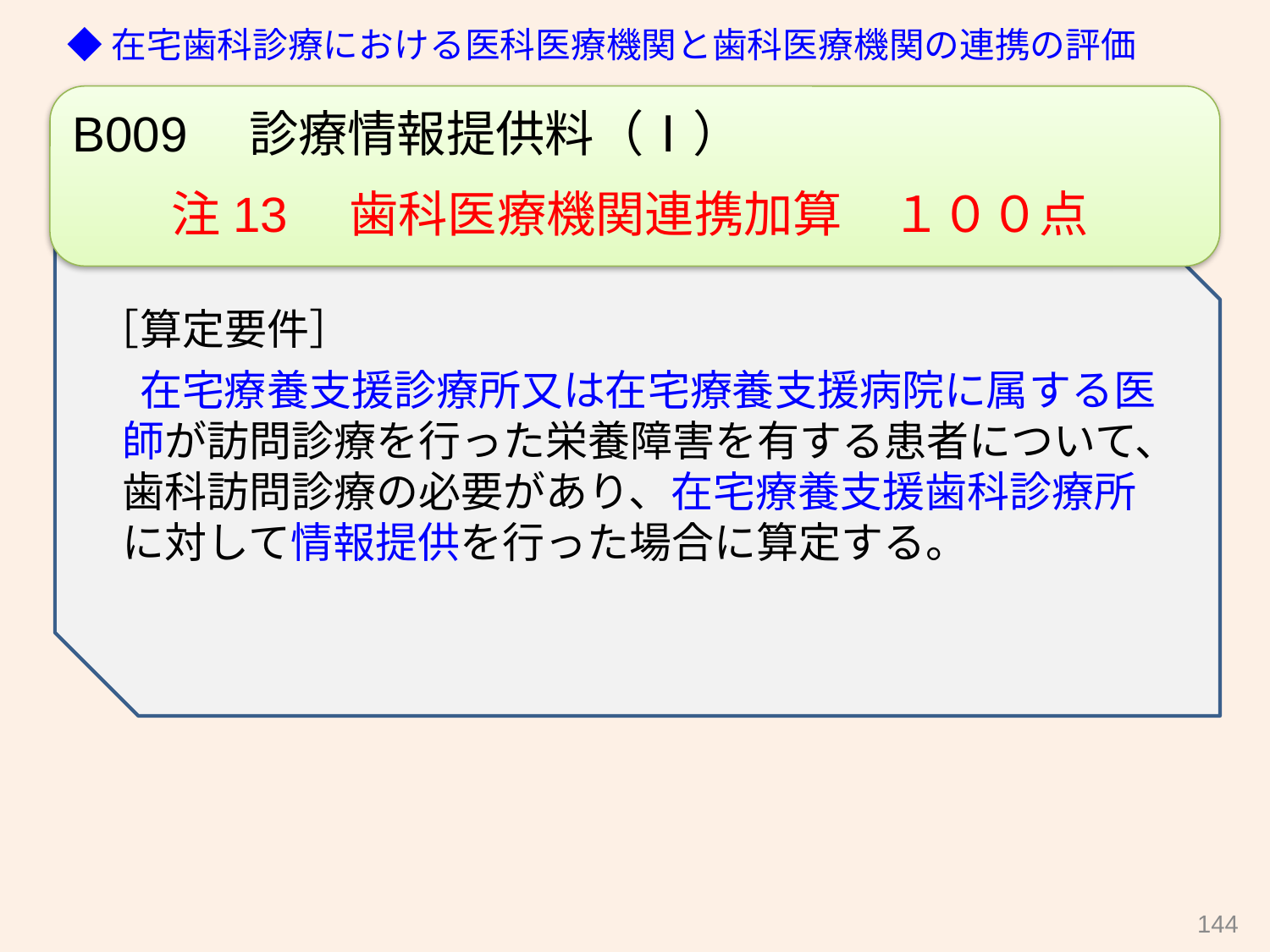

◆在宅歯科診療における医科医療機関と歯科医療機関の連携の評価
B009　診療情報提供料（Ⅰ）
注13　歯科医療機関連携加算　１００点

［算定要件］
　在宅療養支援診療所又は在宅療養支援病院に属する医師が訪問診療を行った栄養障害を有する患者について、歯科訪問診療の必要があり、在宅療養支援歯科診療所に対して情報提供を行った場合に算定する。
144